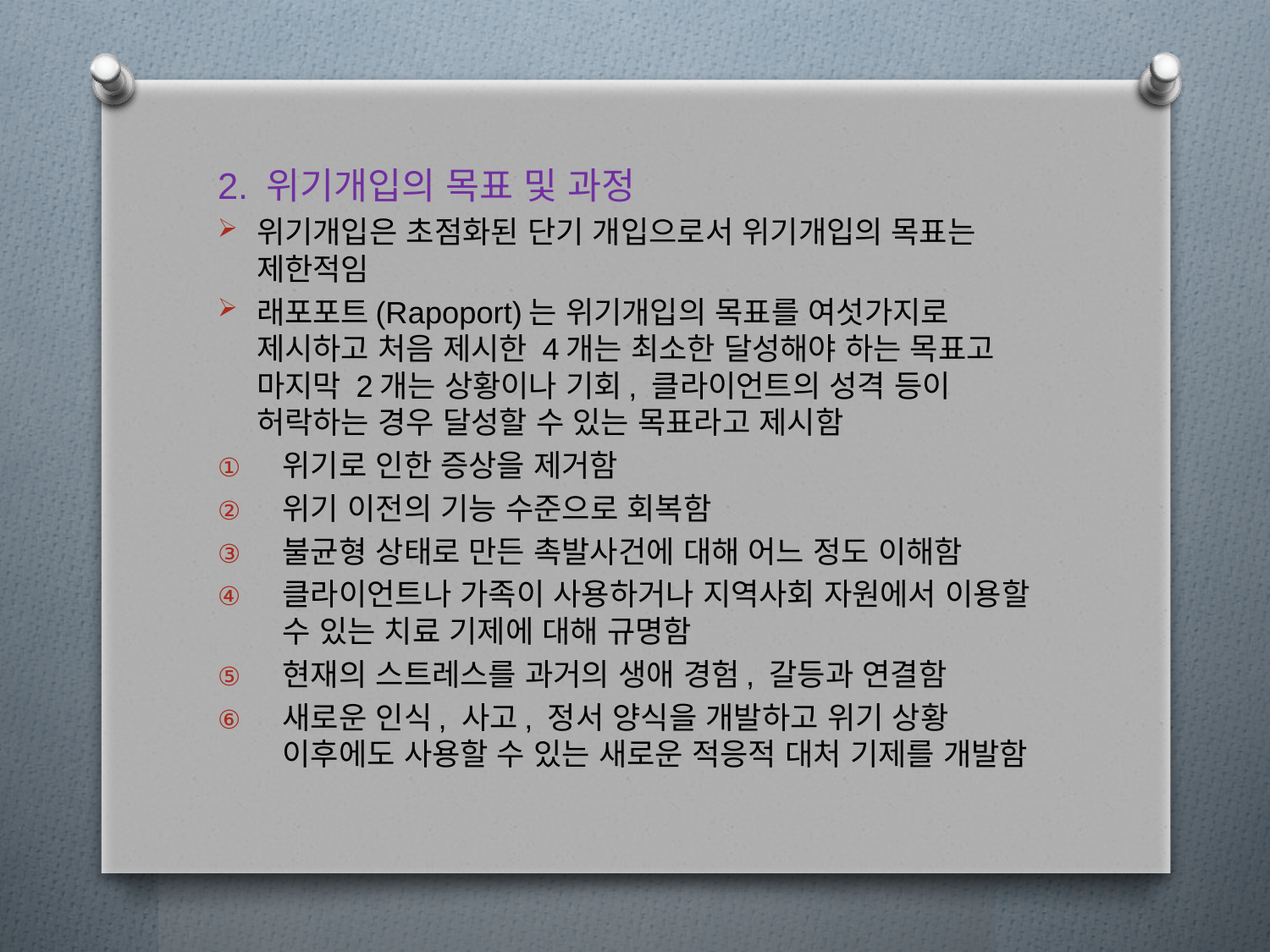

2. 위기개입의 목표 및 과정
위기개입은 초점화된 단기 개입으로서 위기개입의 목표는 제한적임
래포포트(Rapoport)는 위기개입의 목표를 여섯가지로 제시하고 처음 제시한 4개는 최소한 달성해야 하는 목표고 마지막 2개는 상황이나 기회, 클라이언트의 성격 등이 허락하는 경우 달성할 수 있는 목표라고 제시함
위기로 인한 증상을 제거함
위기 이전의 기능 수준으로 회복함
불균형 상태로 만든 촉발사건에 대해 어느 정도 이해함
클라이언트나 가족이 사용하거나 지역사회 자원에서 이용할 수 있는 치료 기제에 대해 규명함
현재의 스트레스를 과거의 생애 경험, 갈등과 연결함
새로운 인식, 사고, 정서 양식을 개발하고 위기 상황 이후에도 사용할 수 있는 새로운 적응적 대처 기제를 개발함